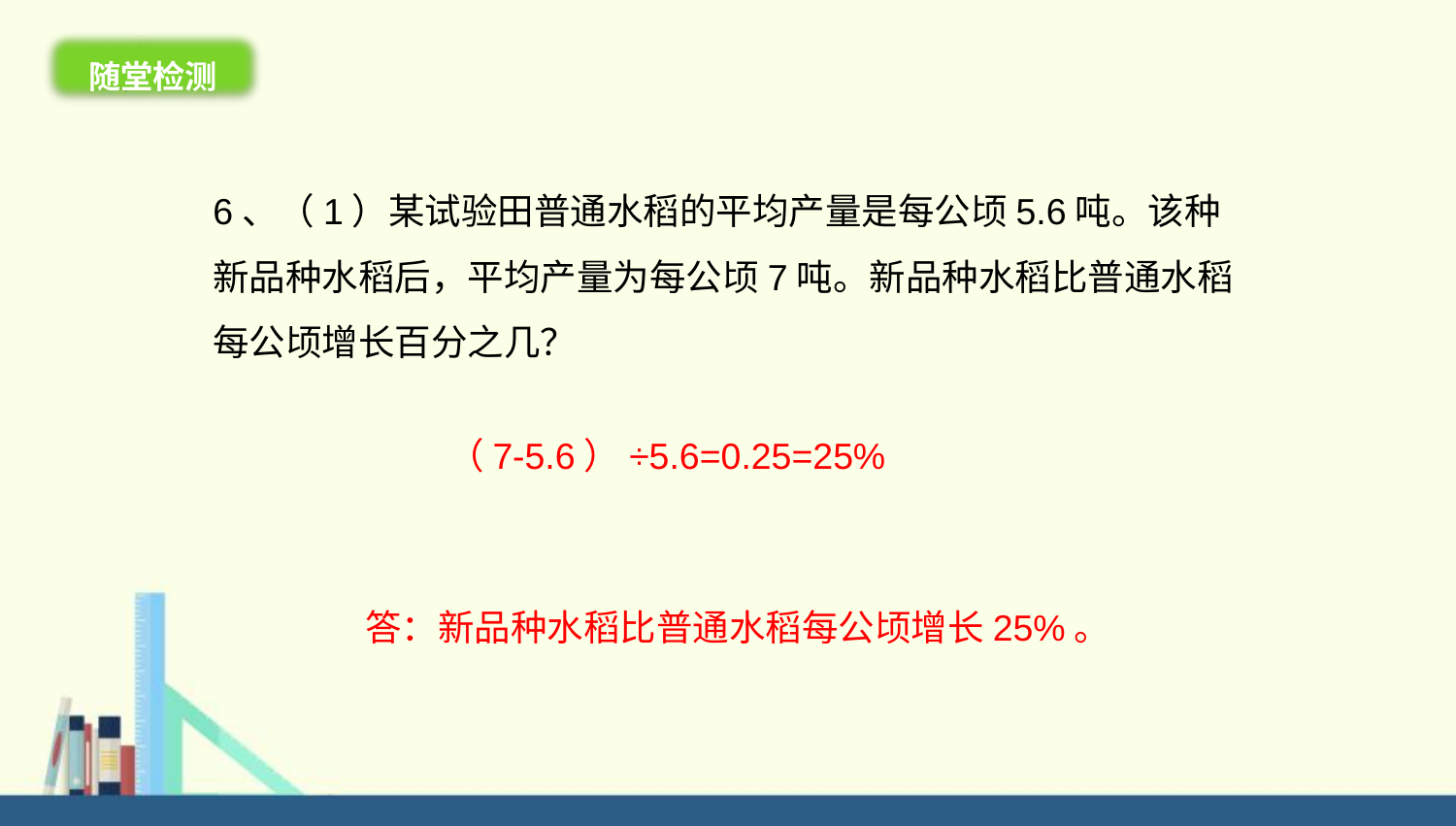

随堂检测
6、（1）某试验田普通水稻的平均产量是每公顷5.6吨。该种新品种水稻后，平均产量为每公顷7吨。新品种水稻比普通水稻每公顷增长百分之几？
（7-5.6）÷5.6=0.25=25%
答：新品种水稻比普通水稻每公顷增长25%。